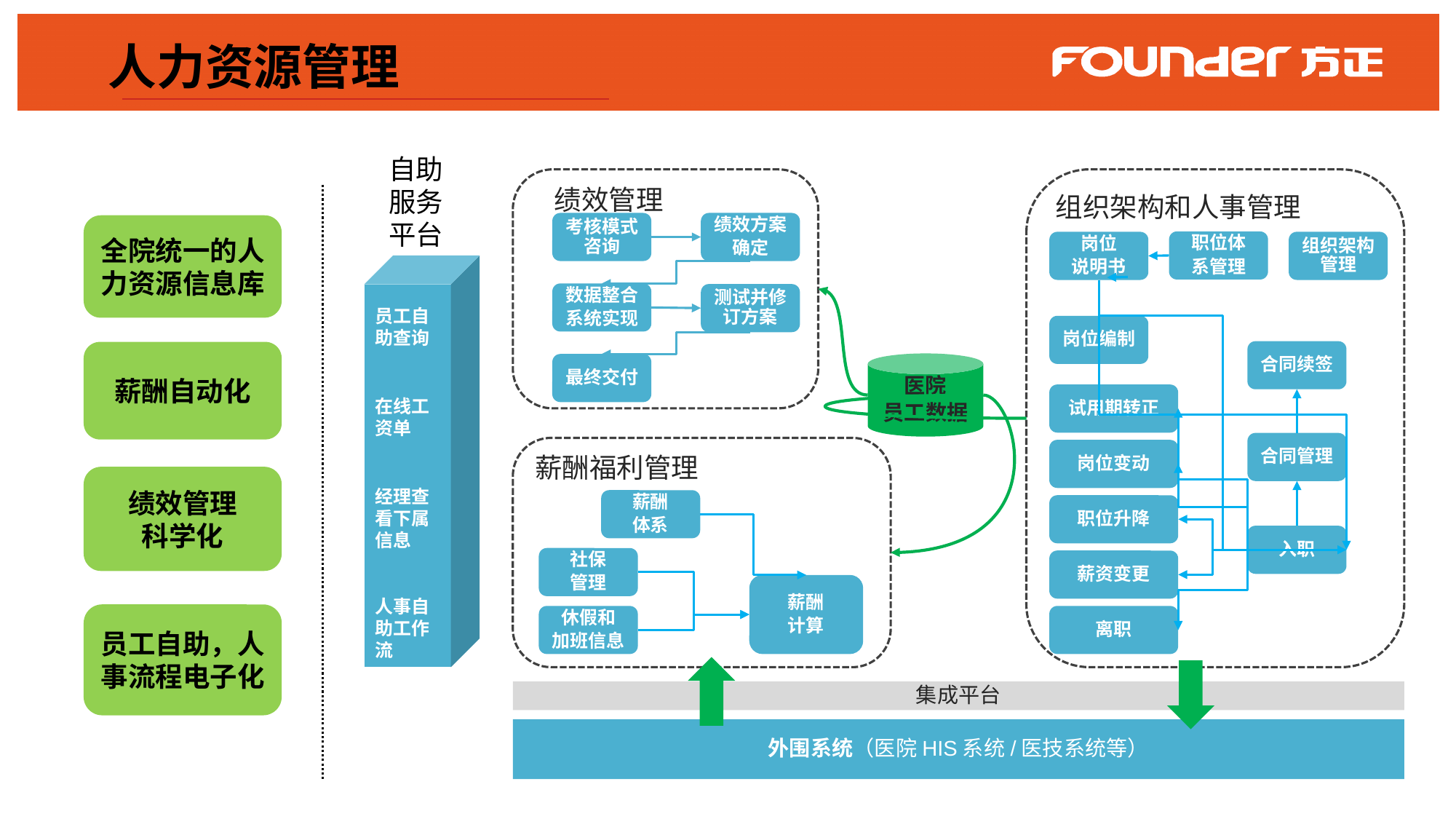

人力资源管理
自助服务平台
  绩效管理
考核模式咨询
绩效方案
确定
数据整合
系统实现
测试并修订方案
最终交付
组织架构和人事管理
职位体
系管理
岗位
说明书
组织架构管理
岗位编制
合同续签
试用期转正
合同管理
岗位变动
职位升降
入职
薪资变更
离职
全院统一的人力资源信息库

员工自助查询
薪酬自动化
医院
员工数据
在线工资单
薪酬福利管理
薪酬
体系
社保
管理
薪酬
计算
休假和
加班信息
绩效管理
科学化
经理查看下属信息
人事自助工作流
员工自助，人事流程电子化

集成平台
外围系统（医院HIS系统/医技系统等）